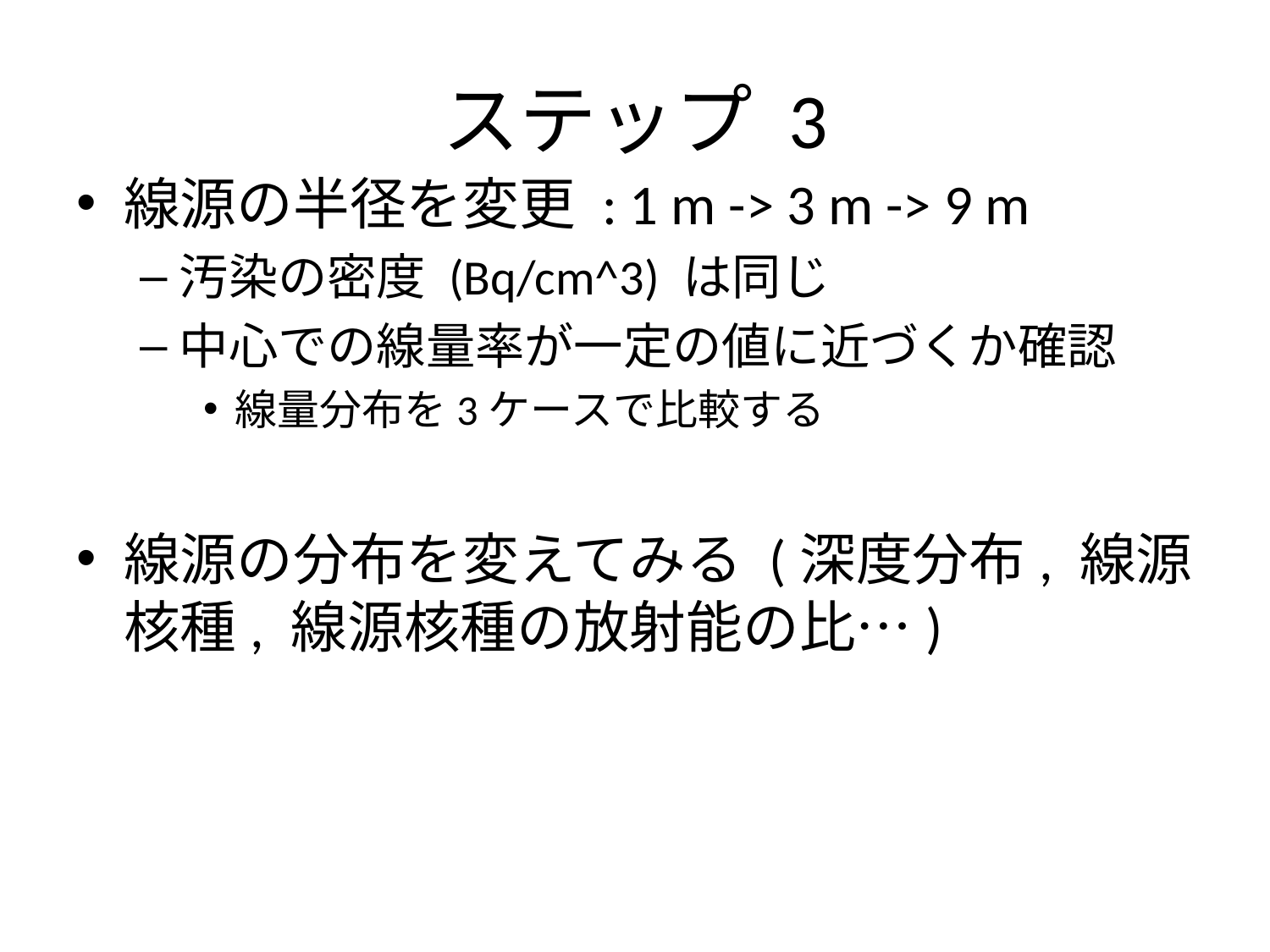

# ステップ 3
線源の半径を変更 : 1 m -> 3 m -> 9 m
汚染の密度 (Bq/cm^3) は同じ
中心での線量率が一定の値に近づくか確認
線量分布を3ケースで比較する

線源の分布を変えてみる (深度分布, 線源核種, 線源核種の放射能の比…)